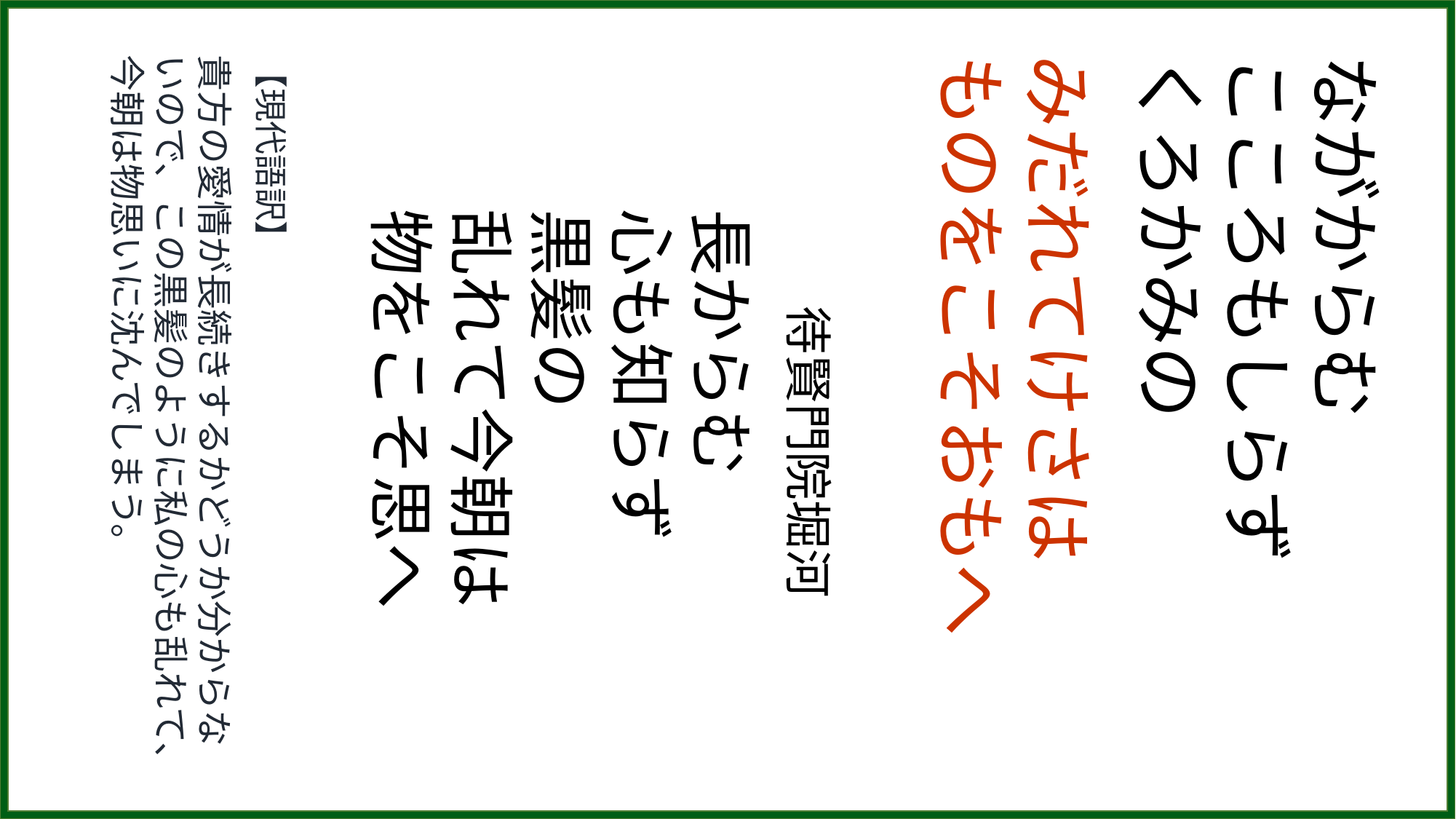

【現代語訳】

貴方の愛情が長続きするかどうか分からないので、この黒髪のように私の心も乱れて、今朝は物思いに沈んでしまう。
　　待賢門院堀河

長からむ
心も知らず
黒髪の
乱れて今朝は
物をこそ思へ
みだれてけさは
ものをこそおもへ
ながからむ
こころもしらず
くろかみの